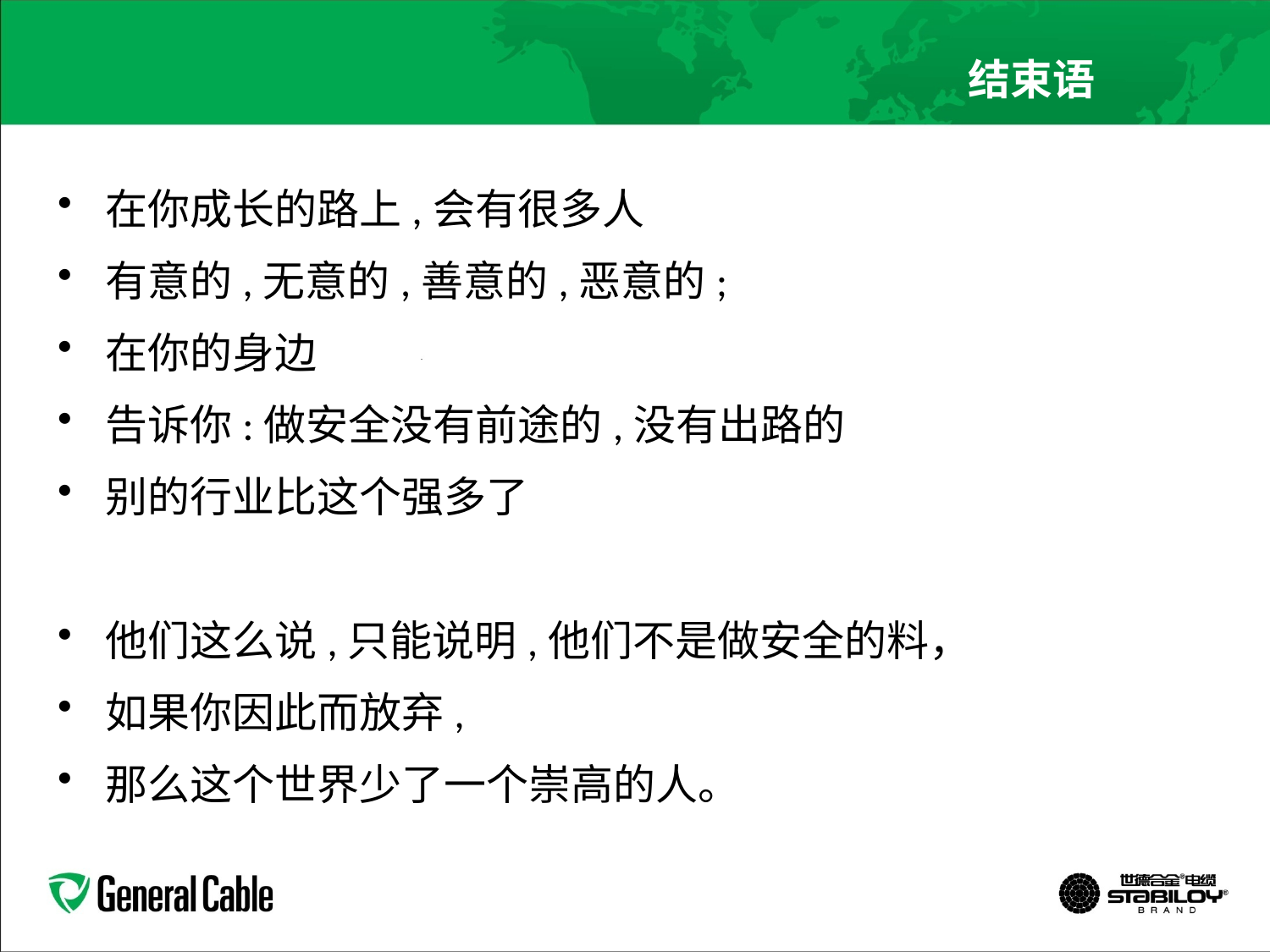

结束语
在你成长的路上,会有很多人
有意的,无意的,善意的,恶意的;
在你的身边
告诉你:做安全没有前途的,没有出路的
别的行业比这个强多了

他们这么说,只能说明,他们不是做安全的料，
如果你因此而放弃,
那么这个世界少了一个崇高的人。